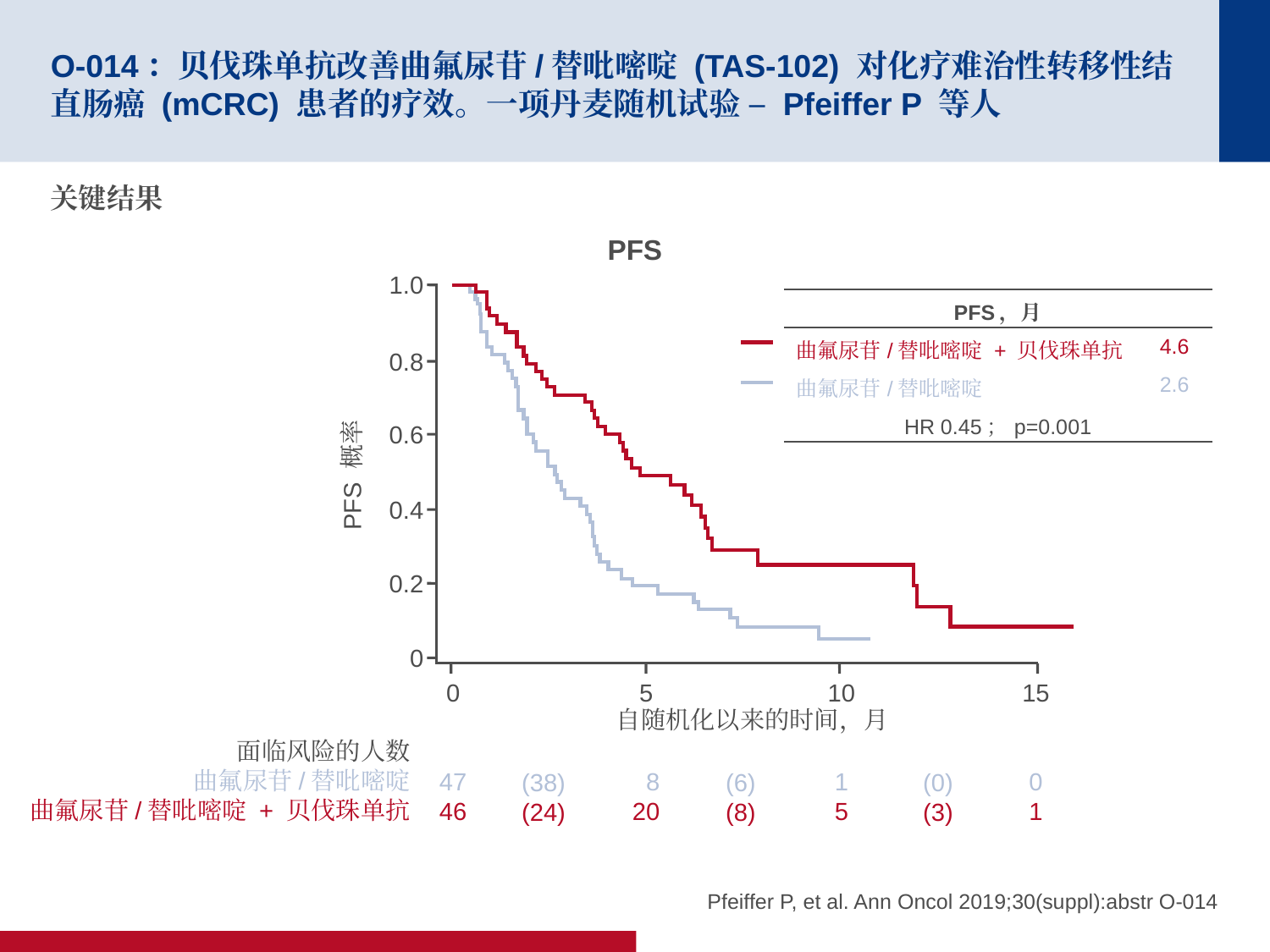

# O-014：贝伐珠单抗改善曲氟尿苷/替吡嘧啶 (TAS-102) 对化疗难治性转移性结直肠癌 (mCRC) 患者的疗效。一项丹麦随机试验 – Pfeiffer P 等人
关键结果
PFS
1.0

| PFS，月 |  |
| --- | --- |
| 曲氟尿苷/替吡嘧啶 + 贝伐珠单抗 | 4.6 |
| 曲氟尿苷/替吡嘧啶 | 2.6 |
| HR 0.45；p=0.001 |  |
0.8

0.6

PFS 概率
0.4

0.2

0

0

47
46

5

8
20

10

1
5

15

0
1
自随机化以来的时间，月
面临风险的人数
曲氟尿苷/替吡嘧啶
曲氟尿苷/替吡嘧啶 + 贝伐珠单抗
(38)
(24)
(6)
(8)
(0)
(3)
Pfeiffer P, et al. Ann Oncol 2019;30(suppl):abstr O-014